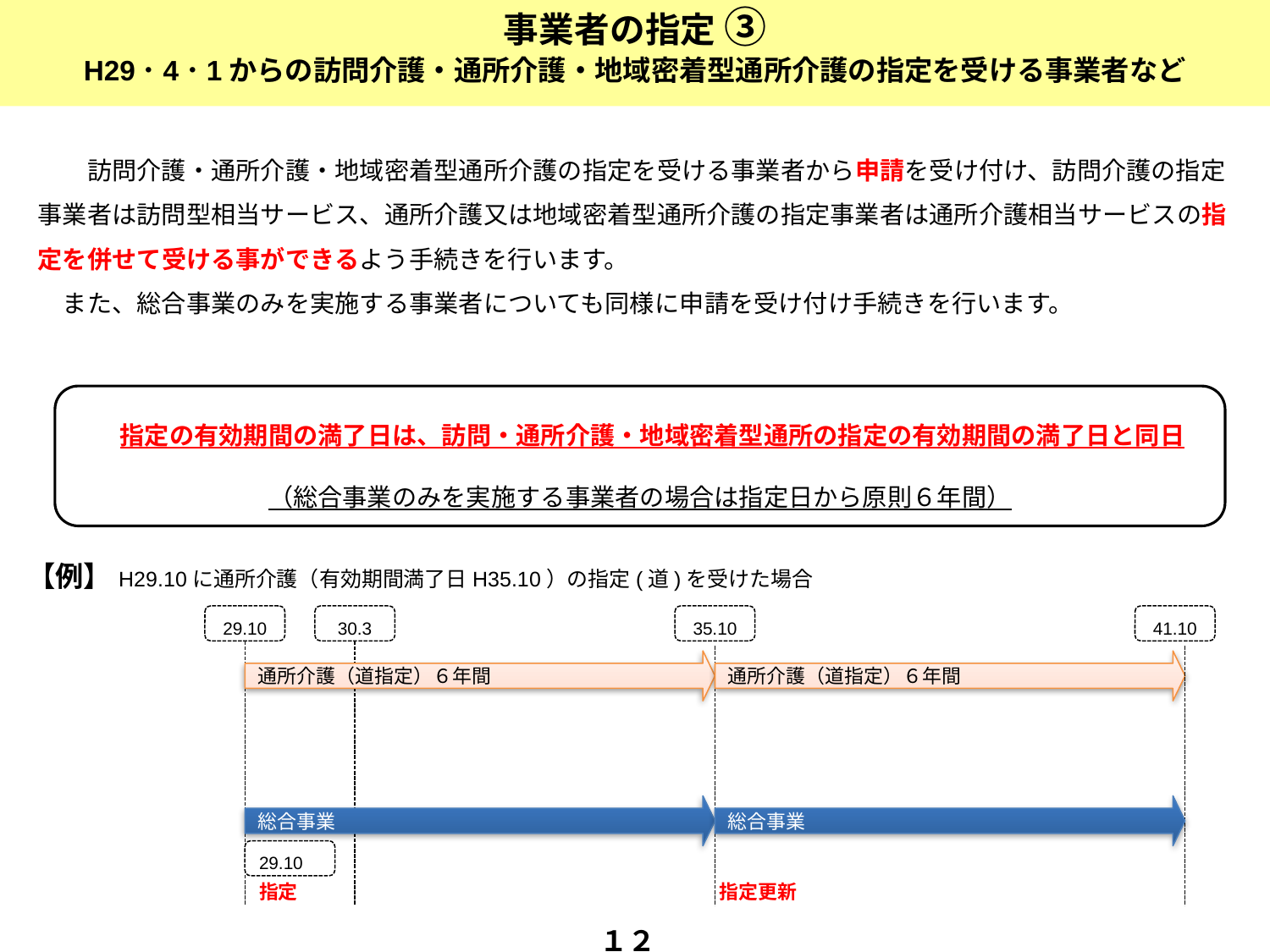

事業者の指定 ③
H29･4･1からの訪問介護・通所介護・地域密着型通所介護の指定を受ける事業者など
　　訪問介護・通所介護・地域密着型通所介護の指定を受ける事業者から申請を受け付け、訪問介護の指定事業者は訪問型相当サービス、通所介護又は地域密着型通所介護の指定事業者は通所介護相当サービスの指定を併せて受ける事ができるよう手続きを行います。
　また、総合事業のみを実施する事業者についても同様に申請を受け付け手続きを行います。

　指定の有効期間の満了日は、訪問・通所介護・地域密着型通所の指定の有効期間の満了日と同日

（総合事業のみを実施する事業者の場合は指定日から原則６年間）

【例】H29.10に通所介護（有効期間満了日H35.10）の指定(道)を受けた場合
29.10
30.3
35.10
41.10
通所介護（道指定）６年間
通所介護（道指定）６年間
総合事業
総合事業
29.10
指定
指定更新
１２